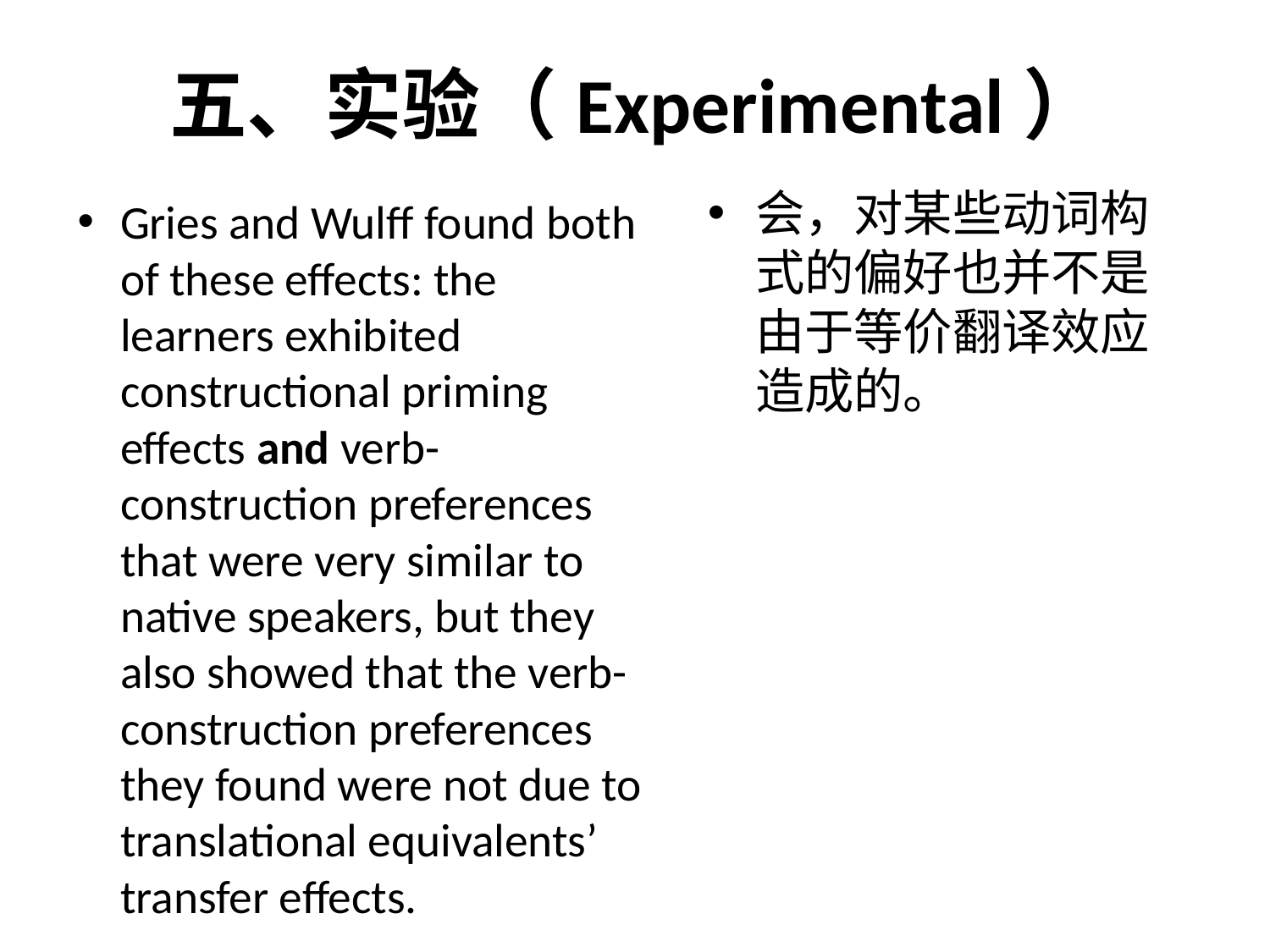

# 五、实验（Experimental）
会，对某些动词构式的偏好也并不是由于等价翻译效应造成的。
Gries and Wulff found both of these effects: the learners exhibited constructional priming effects and verb-construction preferences that were very similar to native speakers, but they also showed that the verb-construction preferences they found were not due to translational equivalents’ transfer effects.